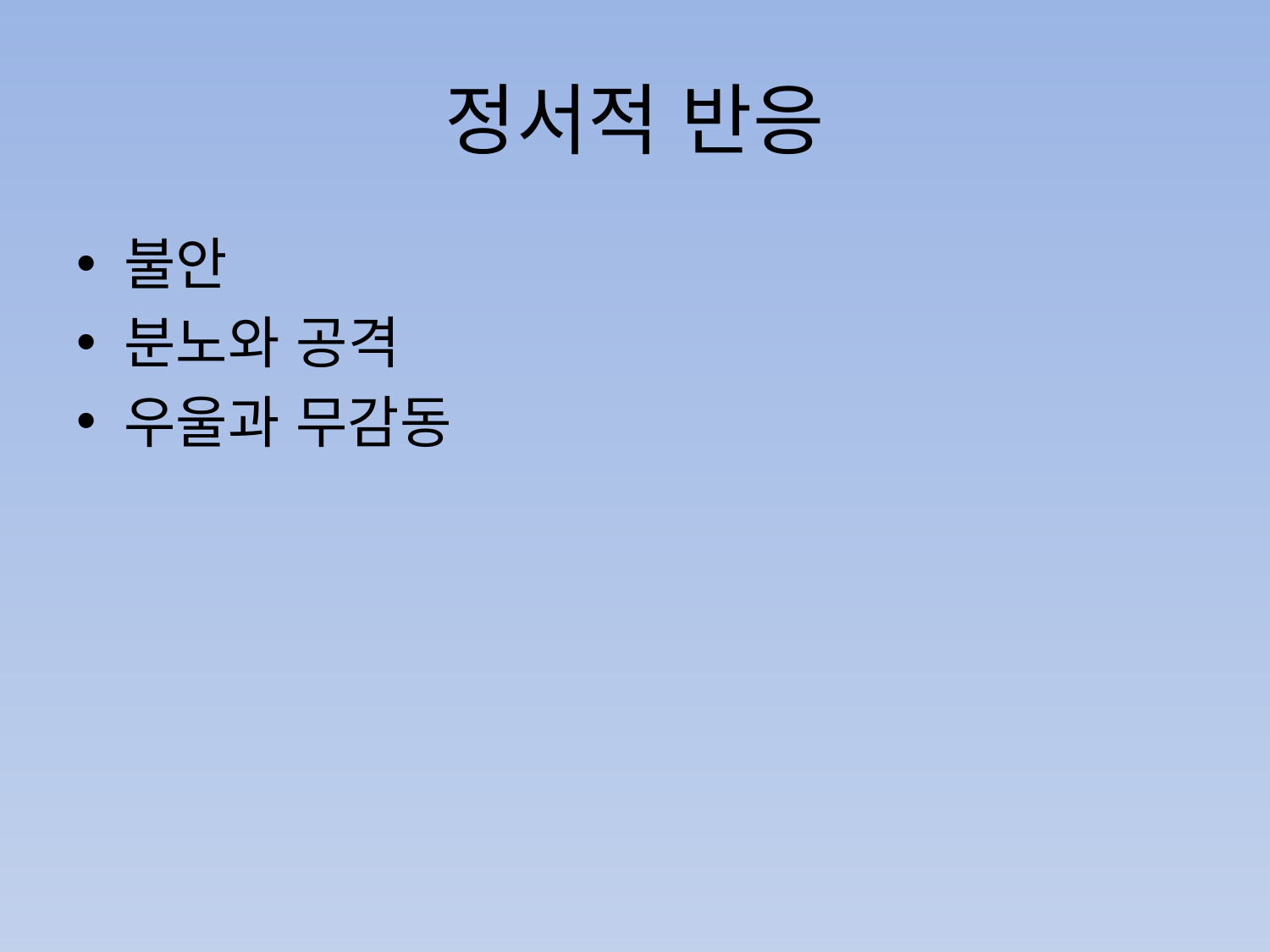

# 정서적 반응
불안
분노와 공격
우울과 무감동